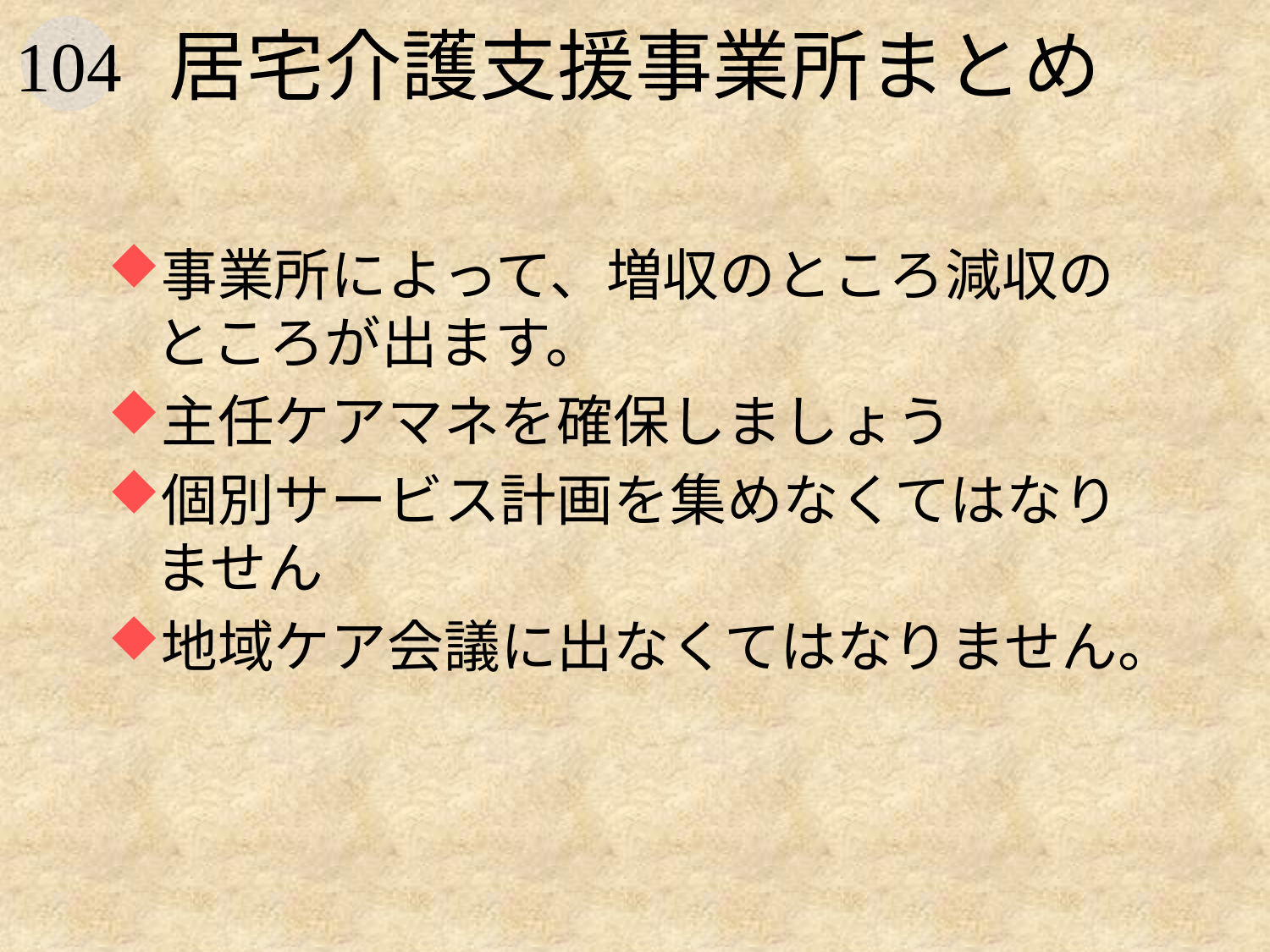

# 居宅介護支援事業所まとめ
事業所によって、増収のところ減収のところが出ます。
主任ケアマネを確保しましょう
個別サービス計画を集めなくてはなりません
地域ケア会議に出なくてはなりません。